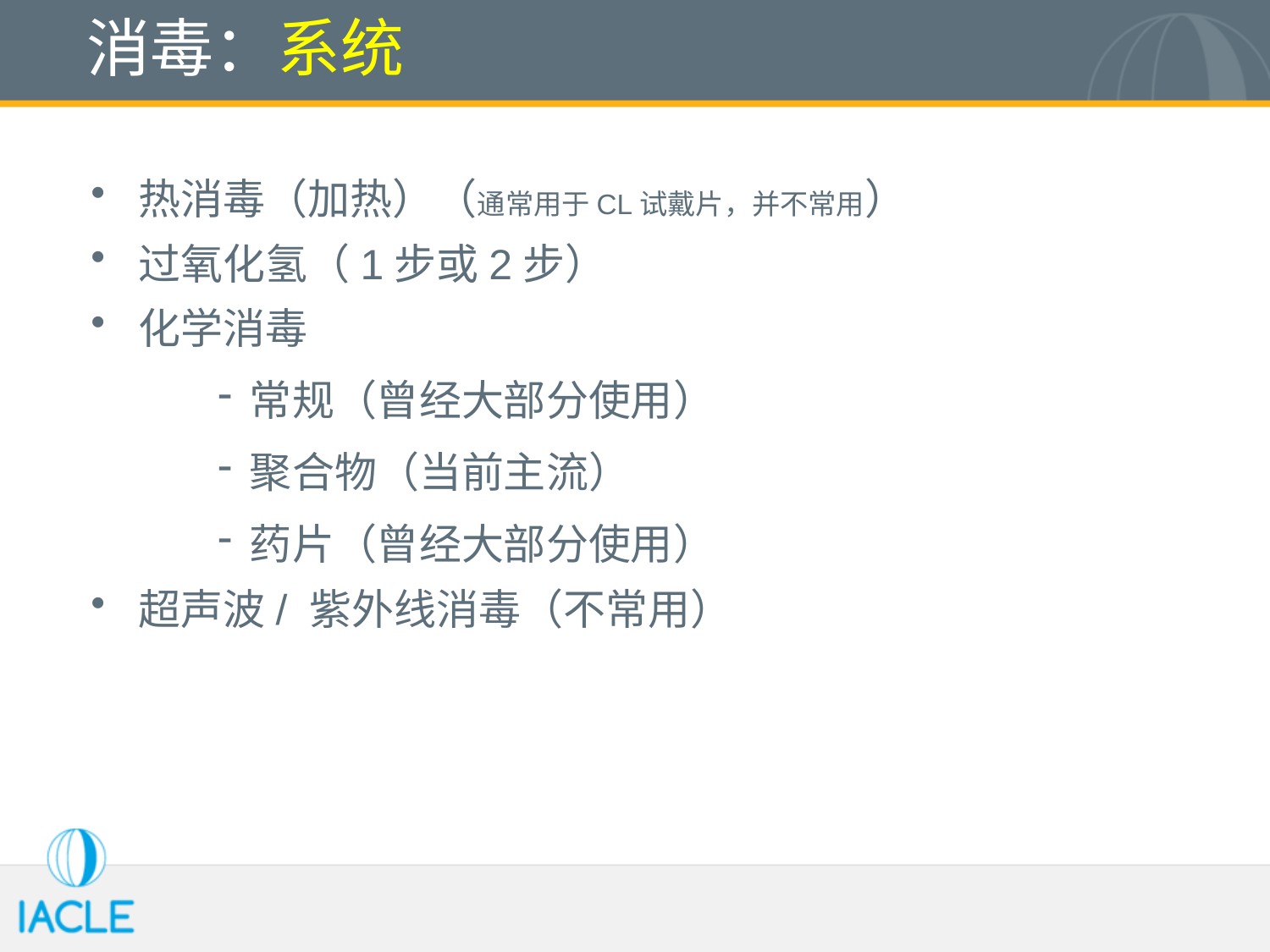

# 消毒：系统
热消毒（加热）（通常用于CL试戴片，并不常用）
过氧化氢（1步或2步）
化学消毒
常规（曾经大部分使用）
聚合物（当前主流）
药片（曾经大部分使用）
超声波/ 紫外线消毒（不常用）